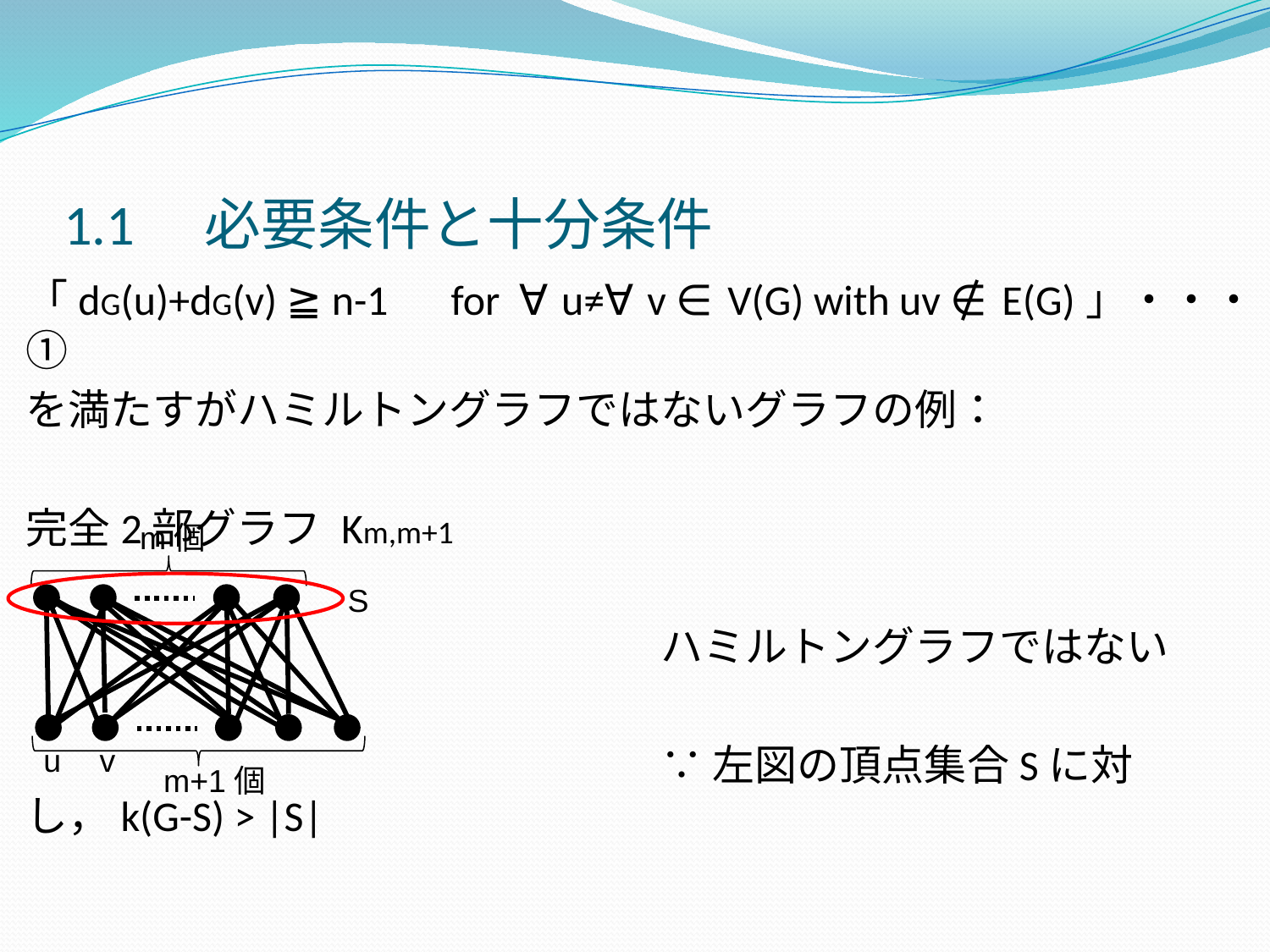

1.1　必要条件と十分条件
「dG(u)+dG(v) ≧ n-1　for  ∀u≠∀v ∈ V(G) with uv ∉ E(G)」・・・①
を満たすがハミルトングラフではないグラフの例：

完全2部グラフ Km,m+1

　　　　　　　　　　　　　　　ハミルトングラフではない

　　　　　　　　　　　　　　　∵ 左図の頂点集合Sに対し，k(G-S) > |S|

m個

S

v
u
m+1個